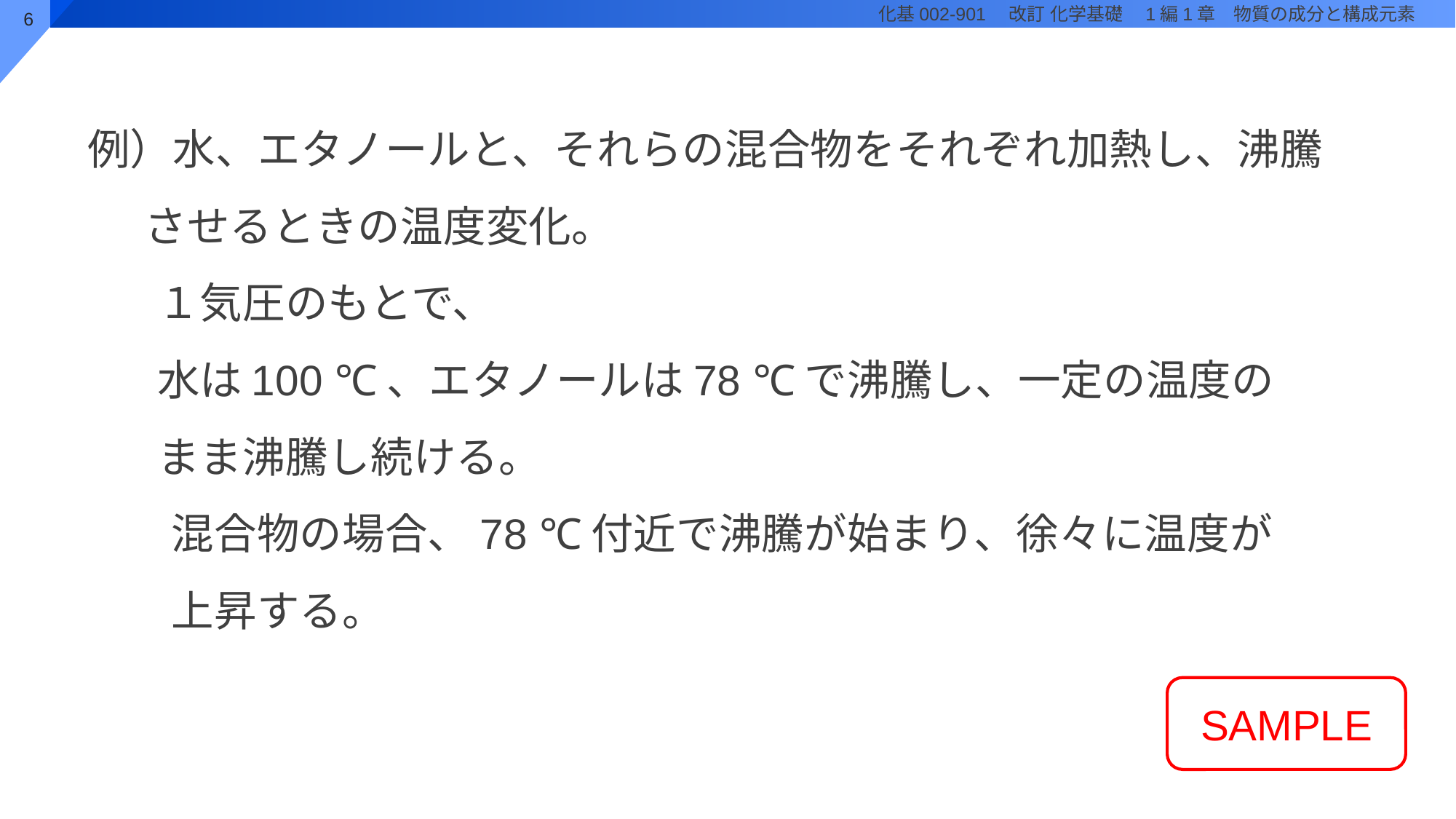

例）水、エタノールと、それらの混合物をそれぞれ加熱し、沸騰
     させるときの温度変化。
  １気圧のもとで、
  水は100 ℃、エタノールは78 ℃で沸騰し、一定の温度の
  まま沸騰し続ける。
　混合物の場合、78 ℃付近で沸騰が始まり、徐々に温度が
　上昇する。

SAMPLE